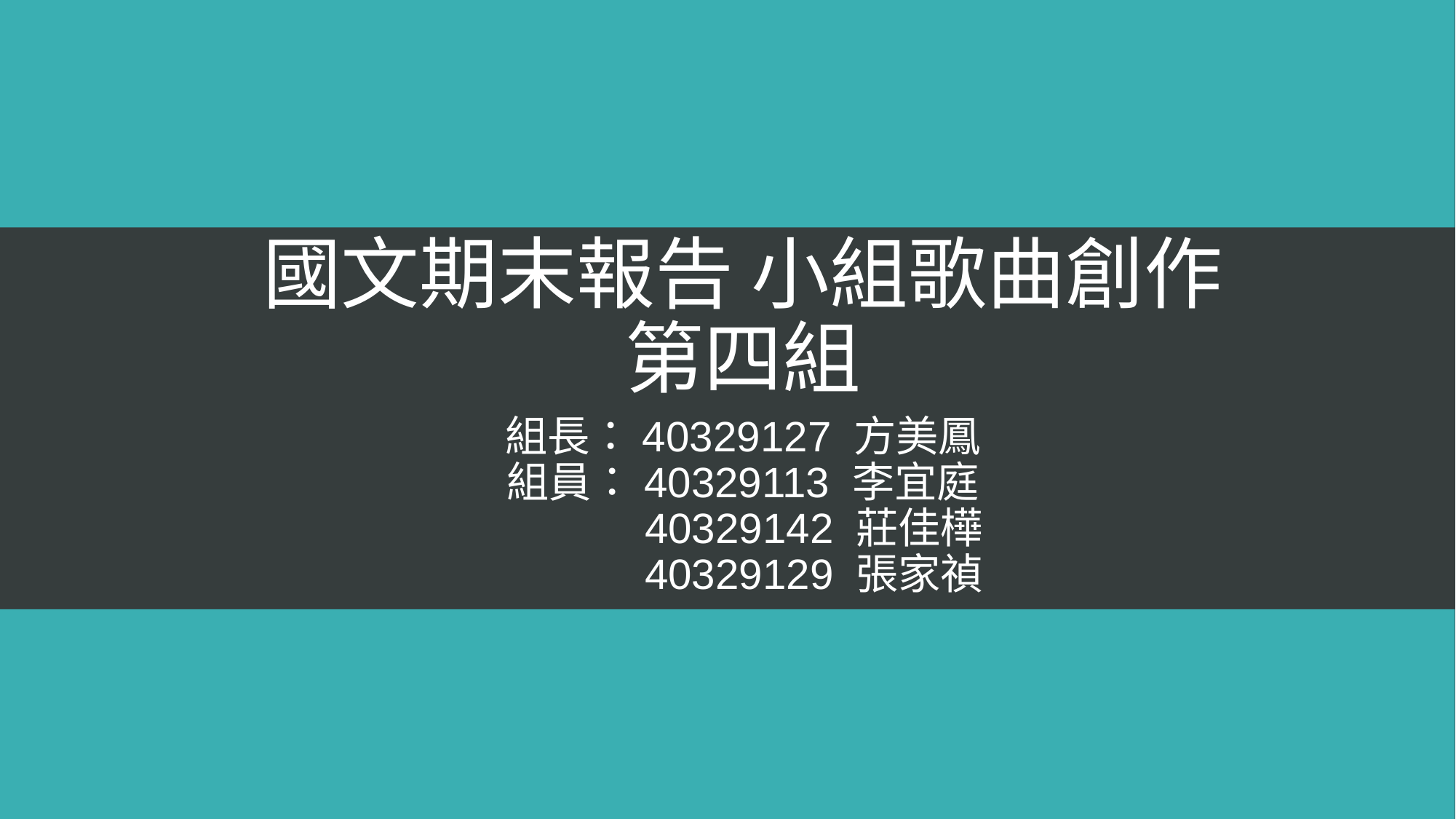

# 國文期末報告 小組歌曲創作 第四組
組長：40329127 方美鳳
組員：40329113 李宜庭
            40329142 莊佳樺
            40329129 張家禎